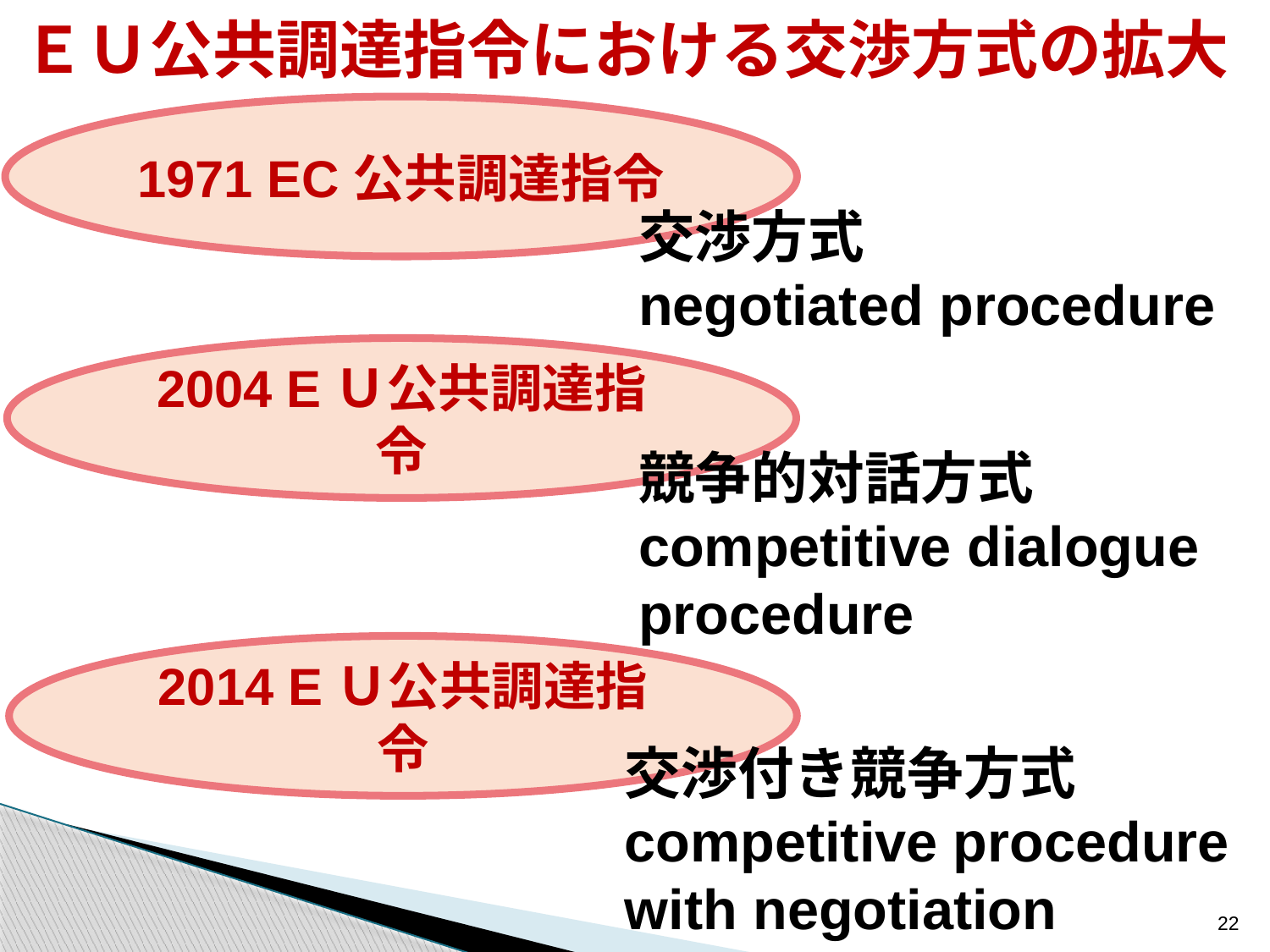

ＥＵ公共調達指令における交渉方式の拡大
1971 EC公共調達指令
交渉方式
negotiated procedure
2004 EＵ公共調達指令
競争的対話方式competitive dialogue procedure
2014 EＵ公共調達指令
交渉付き競争方式competitive procedure with negotiation
22